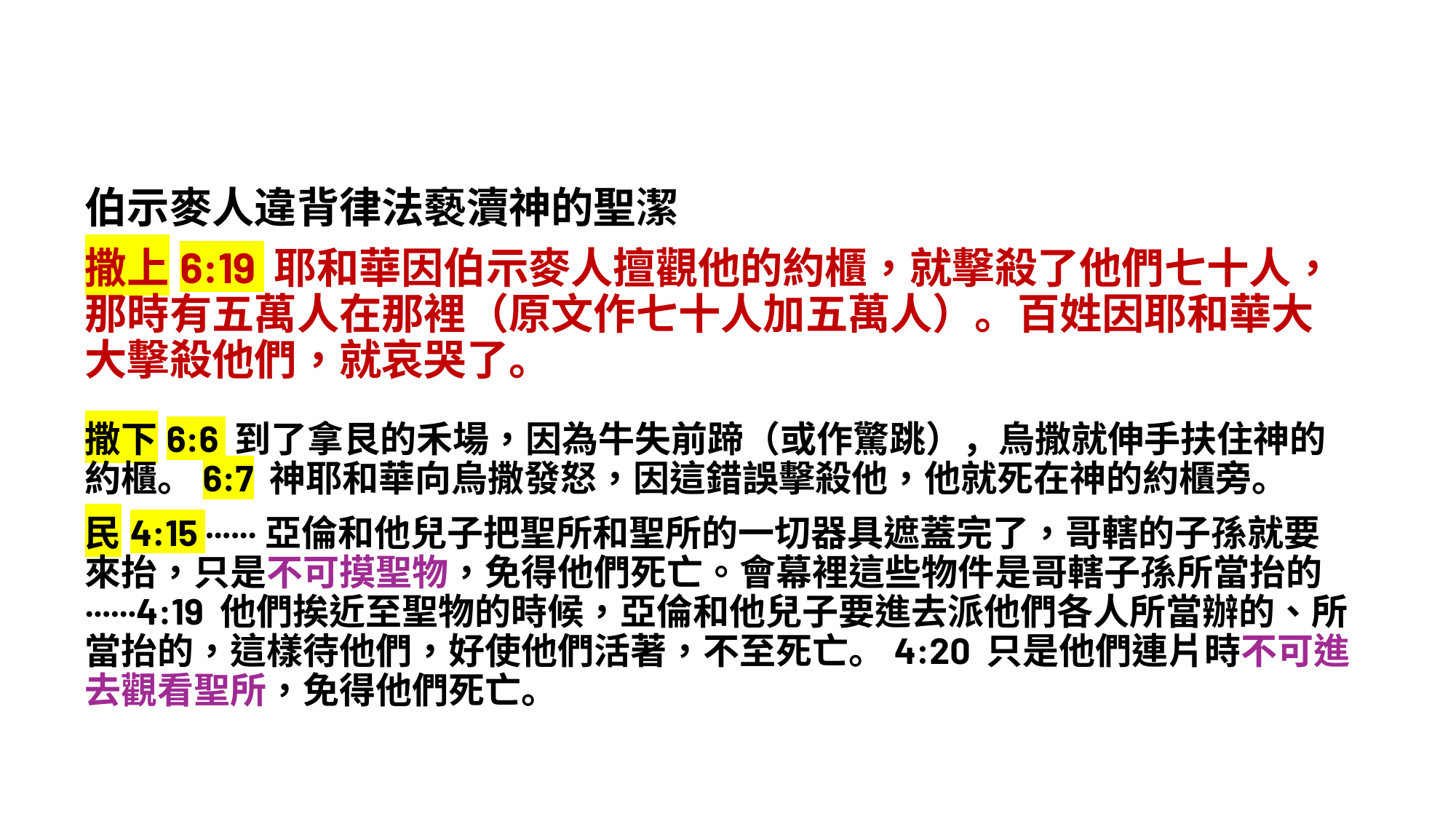

伯示麥人違背律法褻瀆神的聖潔
撒上6:19 耶和華因伯示麥人擅觀他的約櫃，就擊殺了他們七十人，那時有五萬人在那裡（原文作七十人加五萬人）。百姓因耶和華大大擊殺他們，就哀哭了。

撒下6:6 到了拿艮的禾場，因為牛失前蹄（或作驚跳），烏撒就伸手扶住神的約櫃。6:7 神耶和華向烏撒發怒，因這錯誤擊殺他，他就死在神的約櫃旁。
民4:15 ······亞倫和他兒子把聖所和聖所的一切器具遮蓋完了，哥轄的子孫就要來抬，只是不可摸聖物，免得他們死亡。會幕裡這些物件是哥轄子孫所當抬的······4:19 他們挨近至聖物的時候，亞倫和他兒子要進去派他們各人所當辦的、所當抬的，這樣待他們，好使他們活著，不至死亡。4:20 只是他們連片時不可進去觀看聖所，免得他們死亡。